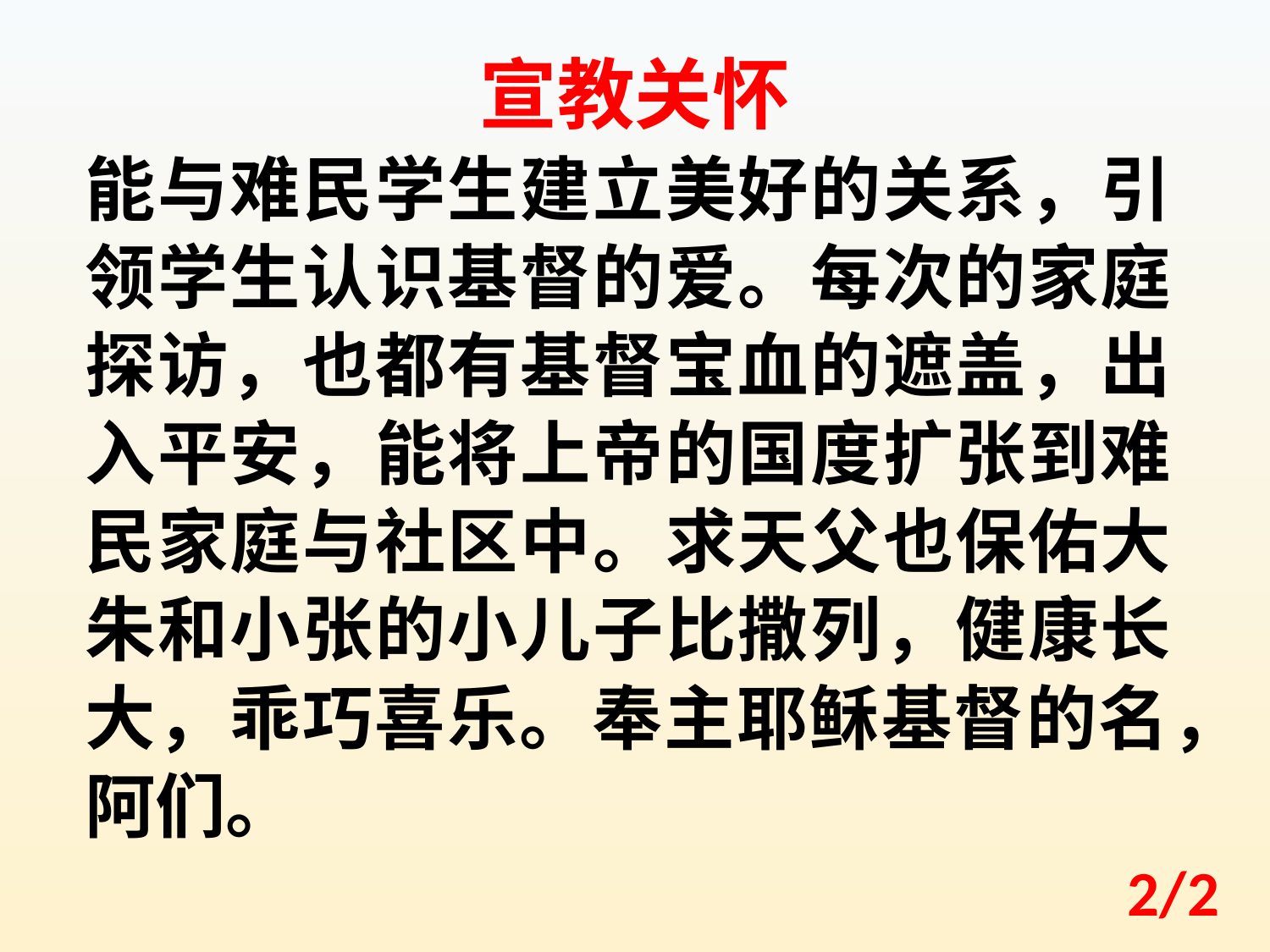

宣教关怀
能与难民学生建立美好的关系，引领学生认识基督的爱。每次的家庭探访，也都有基督宝血的遮盖，出入平安，能将上帝的国度扩张到难民家庭与社区中。求天父也保佑大朱和小张的小儿子比撒列，健康长大，乖巧喜乐。奉主耶稣基督的名，阿们。
2/2